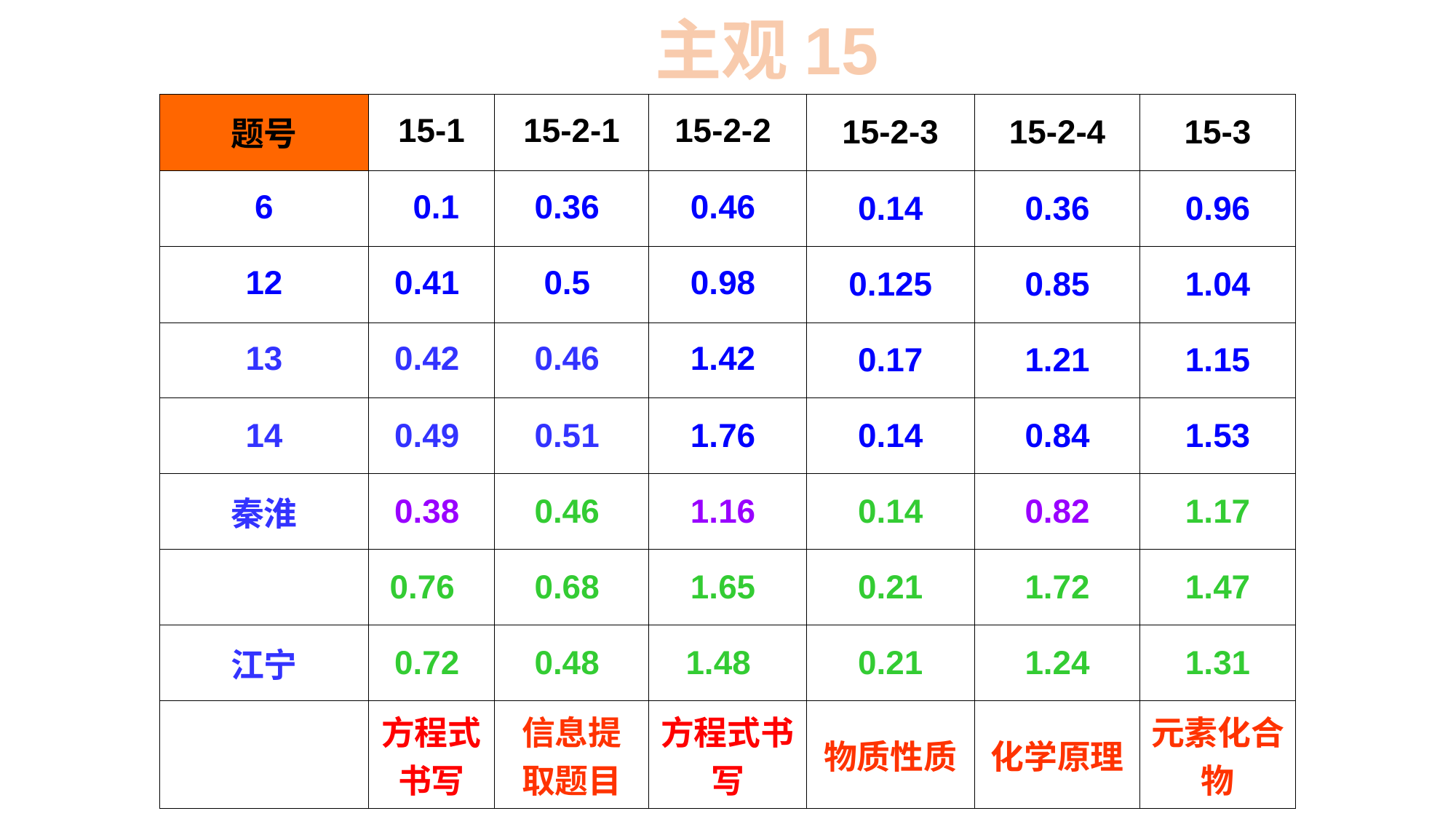

主观15
| 题号 | 15-1 | 15-2-1 | 15-2-2 | 15-2-3 | 15-2-4 | 15-3 |
| --- | --- | --- | --- | --- | --- | --- |
| 6 | 0.1 | 0.36 | 0.46 | 0.14 | 0.36 | 0.96 |
| 12 | 0.41 | 0.5 | 0.98 | 0.125 | 0.85 | 1.04 |
| 13 | 0.42 | 0.46 | 1.42 | 0.17 | 1.21 | 1.15 |
| 14 | 0.49 | 0.51 | 1.76 | 0.14 | 0.84 | 1.53 |
| 秦淮 | 0.38 | 0.46 | 1.16 | 0.14 | 0.82 | 1.17 |
|  | 0.76 | 0.68 | 1.65 | 0.21 | 1.72 | 1.47 |
| 江宁 | 0.72 | 0.48 | 1.48 | 0.21 | 1.24 | 1.31 |
|  | 方程式书写 | 信息提取题目 | 方程式书写 | 物质性质 | 化学原理 | 元素化合物 |